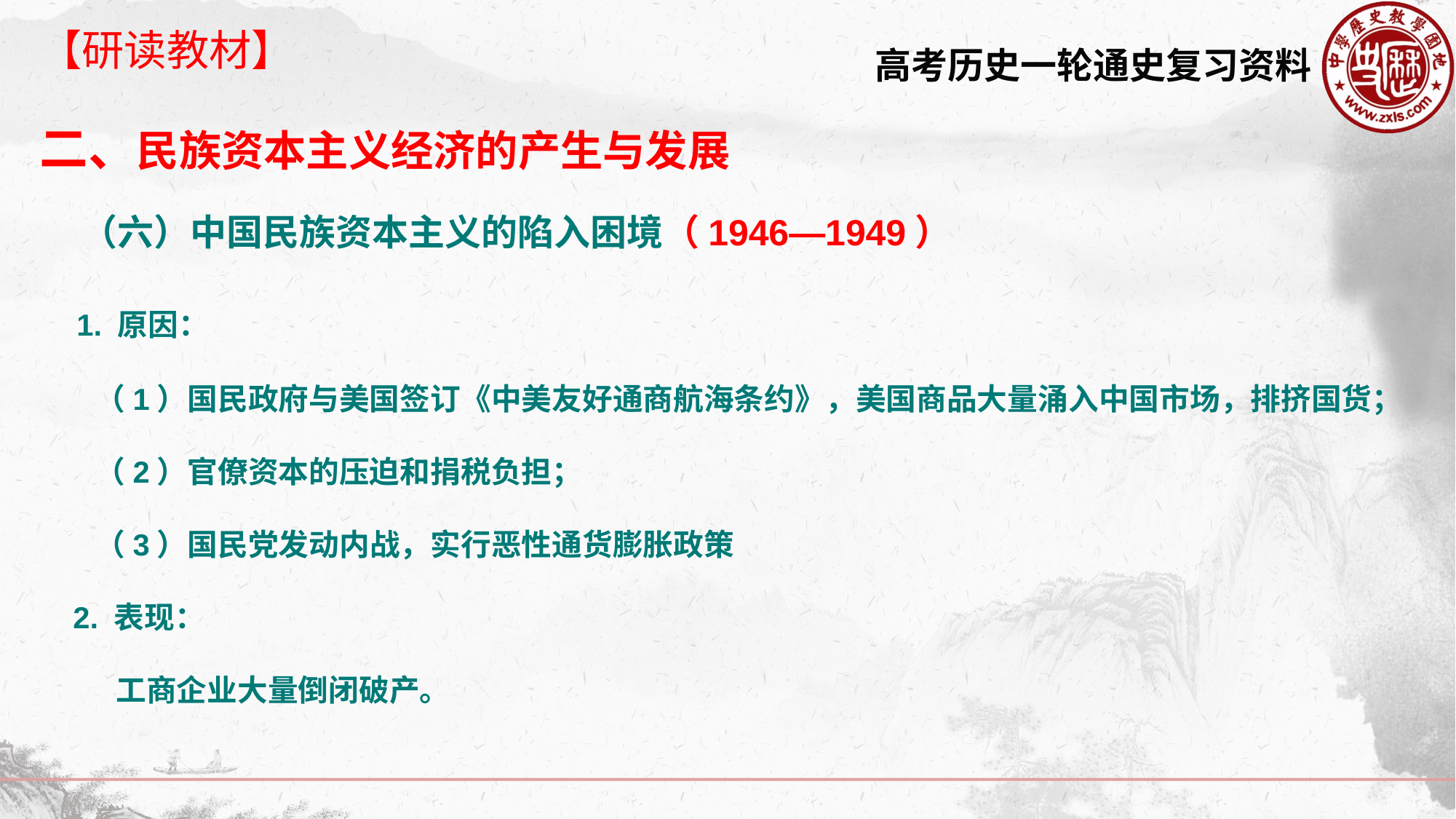

【研读教材】
二、民族资本主义经济的产生与发展
    （六）中国民族资本主义的陷入困境（1946—1949）
    1. 原因：
       （1）国民政府与美国签订《中美友好通商航海条约》，美国商品大量涌入中国市场，排挤国货；
       （2）官僚资本的压迫和捐税负担；
       （3）国民党发动内战，实行恶性通货膨胀政策
    2. 表现：
          工商企业大量倒闭破产。